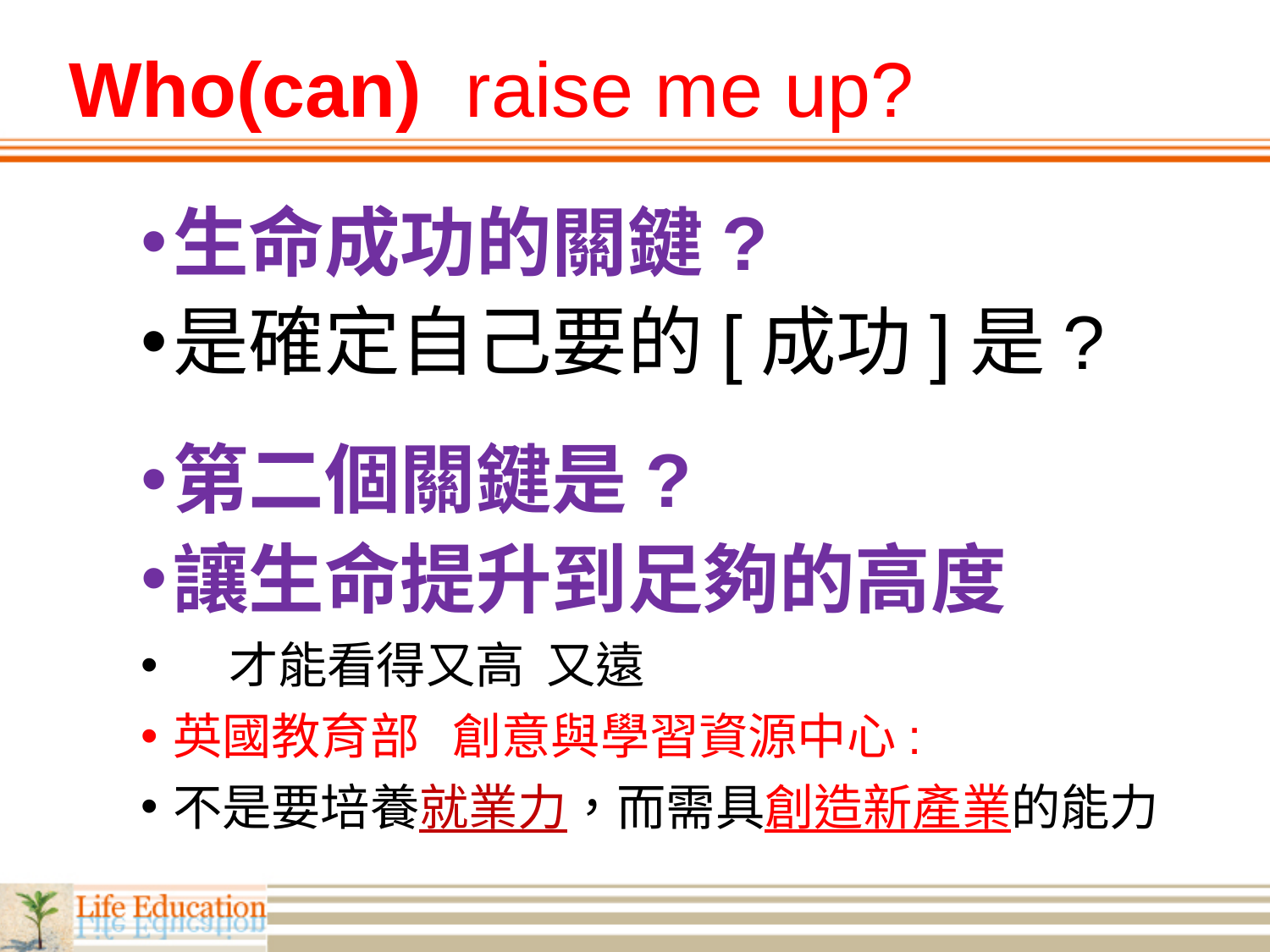

# Who(can)  raise me up?
生命成功的關鍵?
是確定自己要的[成功]是?

第二個關鍵是?
讓生命提升到足夠的高度
    才能看得又高  又遠
英國教育部   創意與學習資源中心:
不是要培養就業力，而需具創造新產業的能力